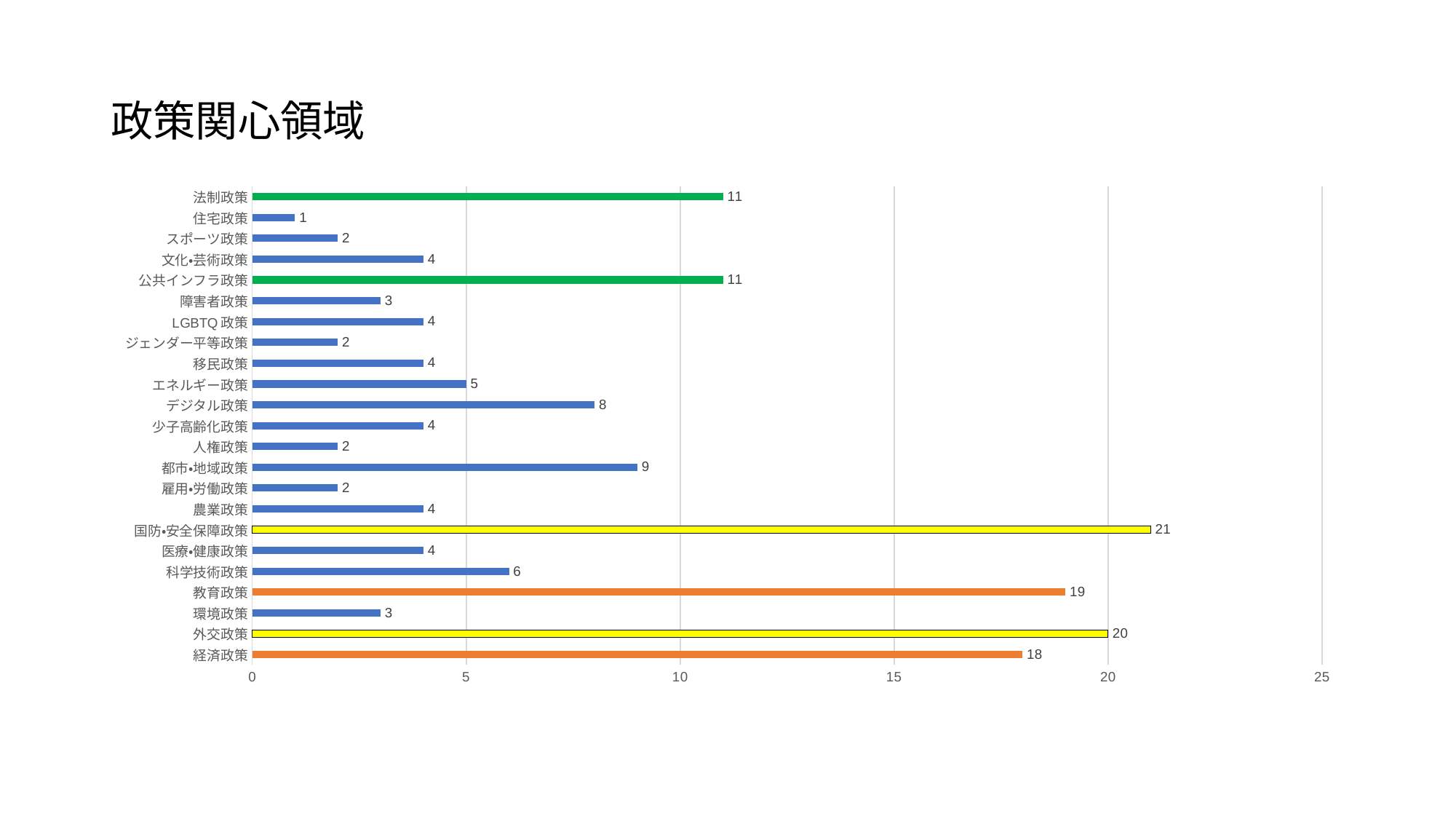

# 政策関心領域

### Chart

| Category |  |
|---|---|
| 経済政策 | 18.0 |
| 外交政策 | 20.0 |
| 環境政策 | 3.0 |
| 教育政策 | 19.0 |
| 科学技術政策 | 6.0 |
| 医療・健康政策 | 4.0 |
| 国防・安全保障政策 | 21.0 |
| 農業政策 | 4.0 |
| 雇用・労働政策 | 2.0 |
| 都市・地域政策 | 9.0 |
| 人権政策 | 2.0 |
| 少子高齢化政策 | 4.0 |
| デジタル政策 | 8.0 |
| エネルギー政策 | 5.0 |
| 移民政策 | 4.0 |
| ジェンダー平等政策 | 2.0 |
| LGBTQ政策 | 4.0 |
| 障害者政策 | 3.0 |
| 公共インフラ政策 | 11.0 |
| 文化・芸術政策 | 4.0 |
| スポーツ政策 | 2.0 |
| 住宅政策 | 1.0 |
| 法制政策 | 11.0 |